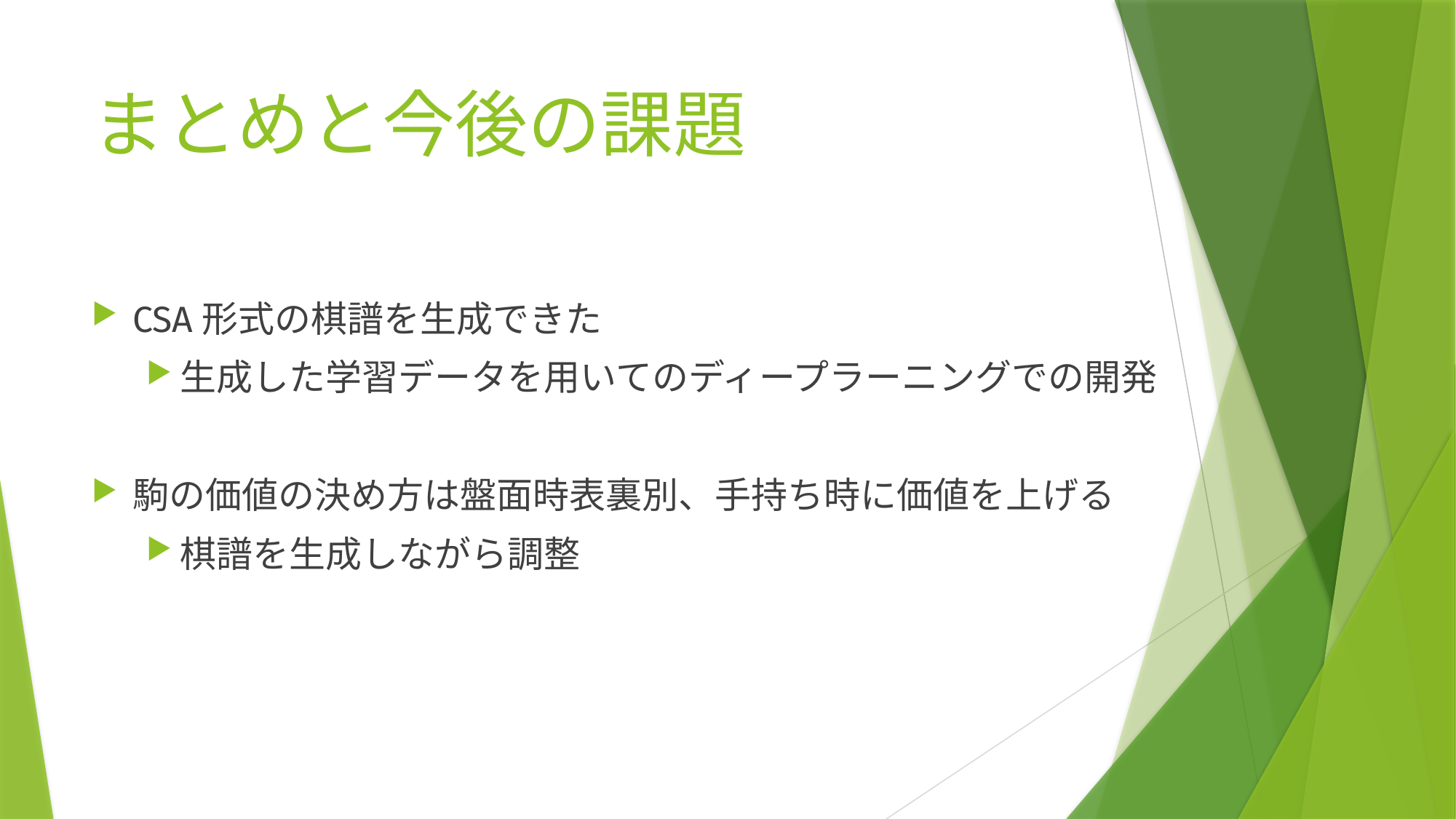

# まとめと今後の課題
CSA形式の棋譜を生成できた
生成した学習データを用いてのディープラーニングでの開発

駒の価値の決め方は盤面時表裏別、手持ち時に価値を上げる
棋譜を生成しながら調整